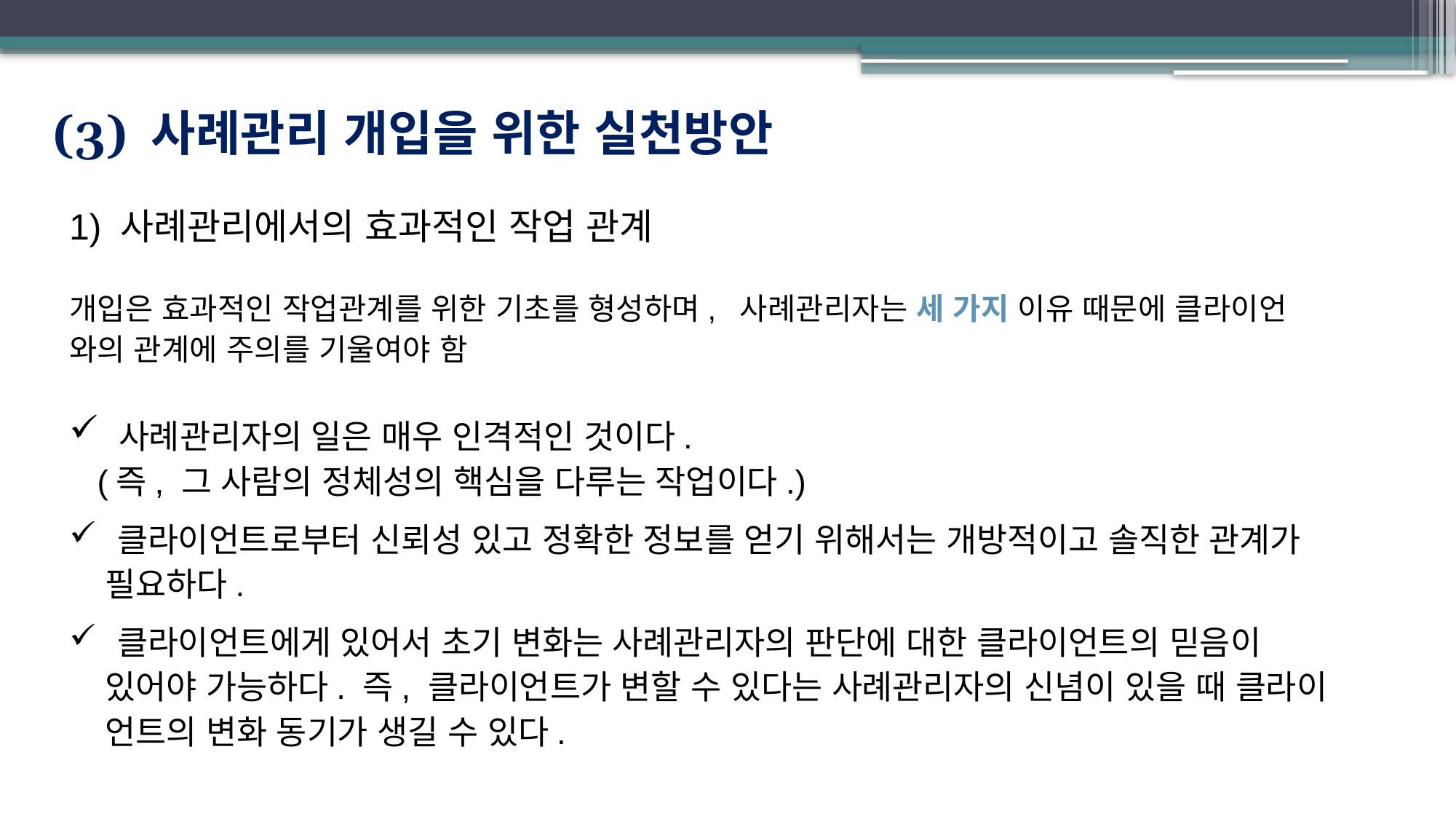

(3) 사례관리 개입을 위한 실천방안
1) 사례관리에서의 효과적인 작업 관계

개입은 효과적인 작업관계를 위한 기초를 형성하며,  사례관리자는 세 가지 이유 때문에 클라이언
와의 관계에 주의를 기울여야 함

 사례관리자의 일은 매우 인격적인 것이다.
   (즉, 그 사람의 정체성의 핵심을 다루는 작업이다.)

 클라이언트로부터 신뢰성 있고 정확한 정보를 얻기 위해서는 개방적이고 솔직한 관계가
   필요하다.

 클라이언트에게 있어서 초기 변화는 사례관리자의 판단에 대한 클라이언트의 믿음이
   있어야 가능하다. 즉, 클라이언트가 변할 수 있다는 사례관리자의 신념이 있을 때 클라이
   언트의 변화 동기가 생길 수 있다.